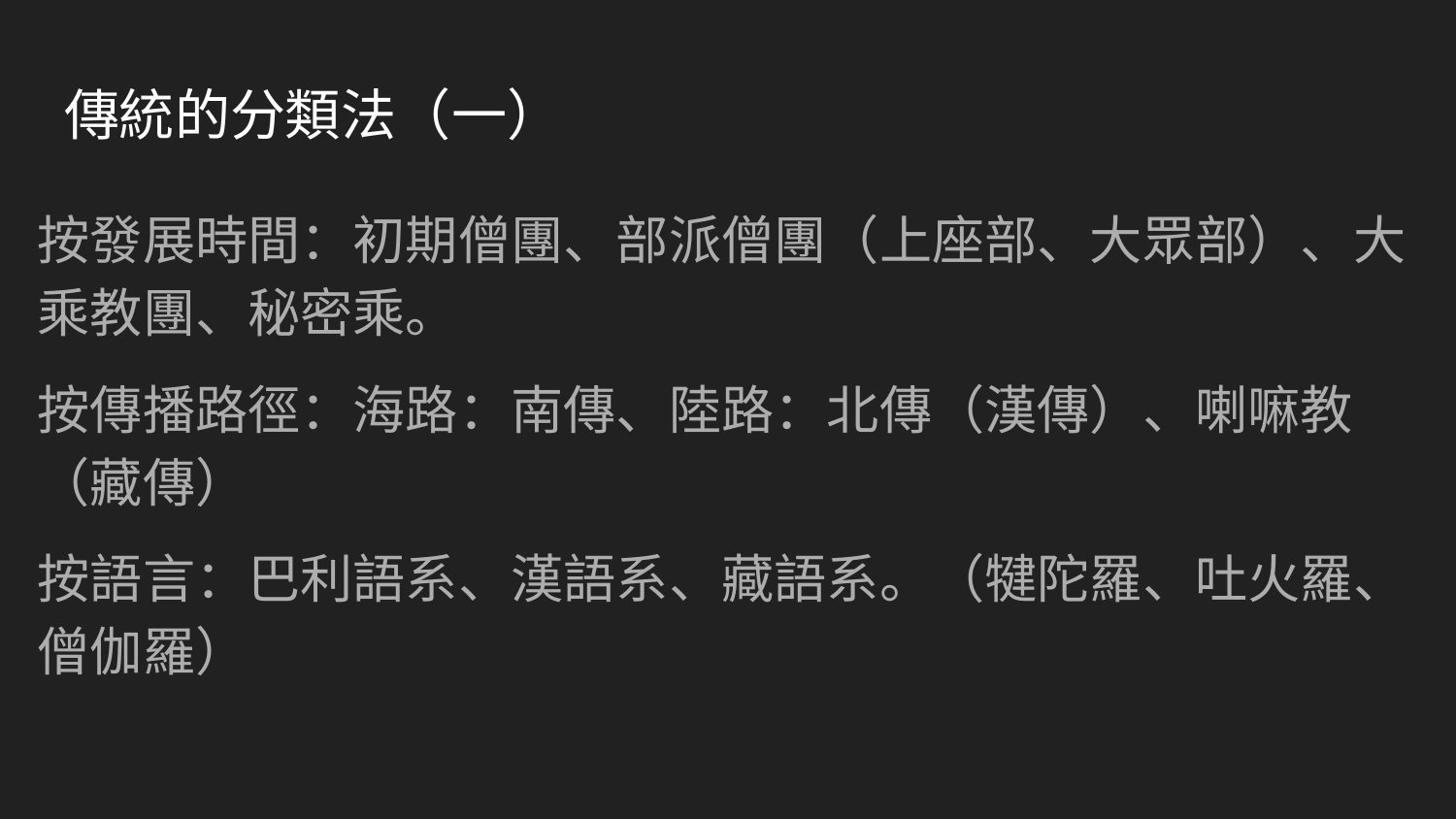

# 傳統的分類法（一）
按發展時間：初期僧團、部派僧團（上座部、大眾部）、大乘教團、秘密乘。
按傳播路徑：海路：南傳、陸路：北傳（漢傳）、喇嘛教（藏傳）
按語言：巴利語系、漢語系、藏語系。（犍陀羅、吐火羅、僧伽羅）